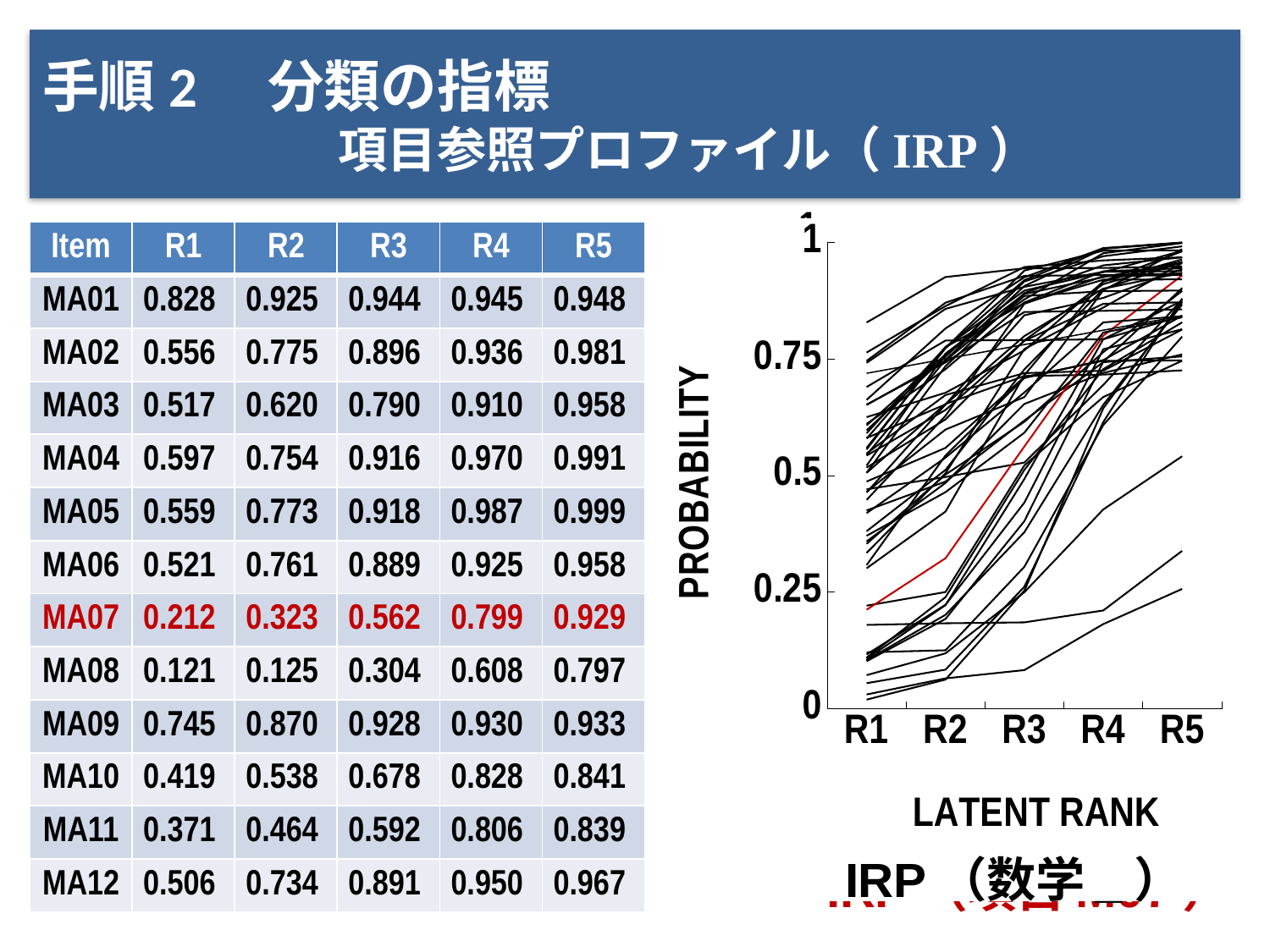

# 手順2　分類の指標 　　　　　　項目参照プロファイル（IRP）

### Chart: IRP（項目M07）

| Category | MA07 |
|---|---|
| R1 | 0.21000000000000021 |
| R2 | 0.32000000000000145 |
| R3 | 0.56 |
| R4 | 0.8 |
| R5 | 0.93 |

### Chart: IRP（数学_）

| Category |  |  |  |  |  |  |  |  |  |  |  |  |  |  |  |  |  |  |  |  |  |  |  |  |  |  |  |  |  |  |  |  |  |  |  |  |  |  |  |  |  |  |  |  |  |  |  |  |  |  |  |
|---|---|---|---|---|---|---|---|---|---|---|---|---|---|---|---|---|---|---|---|---|---|---|---|---|---|---|---|---|---|---|---|---|---|---|---|---|---|---|---|---|---|---|---|---|---|---|---|---|---|---|---|
| R1 | 0.0305146397380773 | 0.1797004177988724 | 0.0719802124803633 | 0.1209706463312473 | 0.10953688029307122 | 0.0546574832608496 | 0.019502681256870033 | 0.4704446312736534 | 0.5056639447076602 | 0.547241649076637 | 0.425074592423161 | 0.104248392007226 | 0.22084430606136587 | 0.358594457865234 | 0.10189474585962441 | 0.21220901464339767 | 0.3705641461396079 | 0.4192101229571523 | 0.3009754038069529 | 0.30783049083584796 | 0.11628450864965002 | 0.106882911087243 | 0.48696495691841163 | 0.35338125237220763 | 0.4650927708972333 | 0.3804950780037453 | 0.5167969371523786 | 0.6518397236929147 | 0.5056904310930183 | 0.62497459409996 | 0.5803047269992745 | 0.46347587636807563 | 0.44754733662185675 | 0.610476913079269 | 0.33407581594967384 | 0.5426324288885896 | 0.555644384038238 | 0.5588169412202562 | 0.5966620660218165 | 0.521077999878115 | 0.6072752150640068 | 0.5439912545674173 | 0.578984843515641 | 0.5903963567553361 | 0.6618853434313516 | 0.6895490906201203 | 0.650977505140351 | 0.7412316711859795 | 0.7453865121181092 | 0.8278504682356846 | 0.763356572047117 |
| R2 | 0.0649782766782324 | 0.18321098846490613 | 0.11872375549607465 | 0.125204396798349 | 0.2389697893928762 | 0.08373583986585827 | 0.062494811474739904 | 0.4965683494384763 | 0.6531653953415006 | 0.6722919192259617 | 0.4867093565095958 | 0.201260867734354 | 0.2501442461300798 | 0.48406931187714963 | 0.19249131688930693 | 0.3225140254146319 | 0.46417607482243345 | 0.538168334434456 | 0.42252558652246763 | 0.5427179524398437 | 0.222770360261278 | 0.222082603022842 | 0.55894507571434 | 0.5018274020255042 | 0.5983208938222014 | 0.5118566791120035 | 0.6200475712942937 | 0.7421585852648916 | 0.734176593724902 | 0.6773120304335344 | 0.6522623348192642 | 0.651951149896006 | 0.6277110668996067 | 0.7277083970530469 | 0.5046038364818443 | 0.640272841053454 | 0.775339541481131 | 0.7727127339280336 | 0.7542699718662544 | 0.761158825962568 | 0.759080205025919 | 0.7475909552565236 | 0.7729698745206541 | 0.774984593146922 | 0.815166647673024 | 0.7890604590434745 | 0.746351150401046 | 0.857037760944089 | 0.8700449390848632 | 0.9251553642131985 | 0.8628724487085754 |
| R3 | 0.082869177911502 | 0.18511804482265484 | 0.2498156320657874 | 0.30420996521555627 | 0.5118430271584977 | 0.261469164080493 | 0.252968218553814 | 0.527531311369074 | 0.713086278729375 | 0.719400177797534 | 0.617664587110281 | 0.3782620651767589 | 0.5214387157746735 | 0.653185201940284 | 0.402031608232037 | 0.5619775615483846 | 0.591573852354418 | 0.6778682237188194 | 0.715133198345851 | 0.7088170996294989 | 0.44164969502559975 | 0.49241509344649 | 0.7110378533858649 | 0.6150898849445808 | 0.6679211751752256 | 0.72728499019934 | 0.7895157710877081 | 0.8503974220998128 | 0.8906374174084473 | 0.7680876920098948 | 0.7986837659734395 | 0.8433695130195938 | 0.867924005805248 | 0.870838149833506 | 0.7709846322248638 | 0.7885106127619544 | 0.89607193910176 | 0.918492477338203 | 0.915840865885275 | 0.8889206450856505 | 0.8772395234350496 | 0.905888334943292 | 0.9389646320248991 | 0.8694514731698428 | 0.924580737655063 | 0.7900361318597985 | 0.884637373200511 | 0.904138063631504 | 0.9276904686342917 | 0.9439410595655287 | 0.9466239172668619 |
| R4 | 0.18135377281974197 | 0.2104988861193655 | 0.4270201230497744 | 0.6080023407521581 | 0.7277368362026306 | 0.614218928343342 | 0.6438800605056486 | 0.6938936753172936 | 0.716082102107506 | 0.7243761556165806 | 0.7428684923637006 | 0.6512654474886389 | 0.6680663498058286 | 0.7197071804735868 | 0.74363208701602 | 0.7994889813767336 | 0.80618442560485 | 0.8278684766684506 | 0.9163341406692316 | 0.747078544245221 | 0.7704557700213946 | 0.7919625871848676 | 0.745599137770602 | 0.764086024890399 | 0.8968767040127086 | 0.899025103245061 | 0.9100911924677256 | 0.8528903022753253 | 0.950275971485056 | 0.9155141756632196 | 0.900321410747785 | 0.8806232119784426 | 0.9271157627092326 | 0.937668359070099 | 0.8597024935132322 | 0.867767122087037 | 0.935767318108302 | 0.9869359230206426 | 0.969871591599952 | 0.9249254668491013 | 0.9761201477620225 | 0.985863846838795 | 0.9816200401680206 | 0.9194949320375196 | 0.9870455657248546 | 0.7917729638223114 | 0.8950037973304736 | 0.9364891216586495 | 0.9295407613458505 | 0.9446748544139135 | 0.9608606380132853 |
| R5 | 0.2567440017799494 | 0.33840595508703786 | 0.5411254074381538 | 0.7974229856052061 | 0.8280068873761799 | 0.879122248700837 | 0.8717618559697228 | 0.876857059447257 | 0.725228015712083 | 0.81286807250733 | 0.7551365580970305 | 0.8666292942820788 | 0.7456969123869183 | 0.7594956151118828 | 0.9015469146185277 | 0.9289559266778808 | 0.8388256269361976 | 0.8413153797061506 | 0.9803529465596036 | 0.8424322385810876 | 0.8133870598119272 | 0.8742661206776925 | 0.7466154592818008 | 0.8956062450502571 | 0.984954031189359 | 0.9573799061997409 | 0.957967690700797 | 0.855914084165387 | 0.9674592085514095 | 0.963060372983164 | 0.934328883646225 | 0.942080866637352 | 0.9294669639828415 | 0.9440652766057887 | 0.955203222010219 | 0.871002245873365 | 0.9813085002863184 | 0.999045380188648 | 0.9910117631359251 | 0.957668121014807 | 0.998160093033203 | 0.9989783511481966 | 0.9824756751952125 | 0.9202472661201266 | 0.9990330638071396 | 0.8420231678953415 | 0.8962608365381572 | 0.9379112770083436 | 0.932588199455196 | 0.9478469583446016 | 0.9676842544380706 |
| Item | R1 | R2 | R3 | R4 | R5 |
| --- | --- | --- | --- | --- | --- |
| MA01 | 0.828 | 0.925 | 0.944 | 0.945 | 0.948 |
| MA02 | 0.556 | 0.775 | 0.896 | 0.936 | 0.981 |
| MA03 | 0.517 | 0.620 | 0.790 | 0.910 | 0.958 |
| MA04 | 0.597 | 0.754 | 0.916 | 0.970 | 0.991 |
| MA05 | 0.559 | 0.773 | 0.918 | 0.987 | 0.999 |
| MA06 | 0.521 | 0.761 | 0.889 | 0.925 | 0.958 |
| MA07 | 0.212 | 0.323 | 0.562 | 0.799 | 0.929 |
| MA08 | 0.121 | 0.125 | 0.304 | 0.608 | 0.797 |
| MA09 | 0.745 | 0.870 | 0.928 | 0.930 | 0.933 |
| MA10 | 0.419 | 0.538 | 0.678 | 0.828 | 0.841 |
| MA11 | 0.371 | 0.464 | 0.592 | 0.806 | 0.839 |
| MA12 | 0.506 | 0.734 | 0.891 | 0.950 | 0.967 |